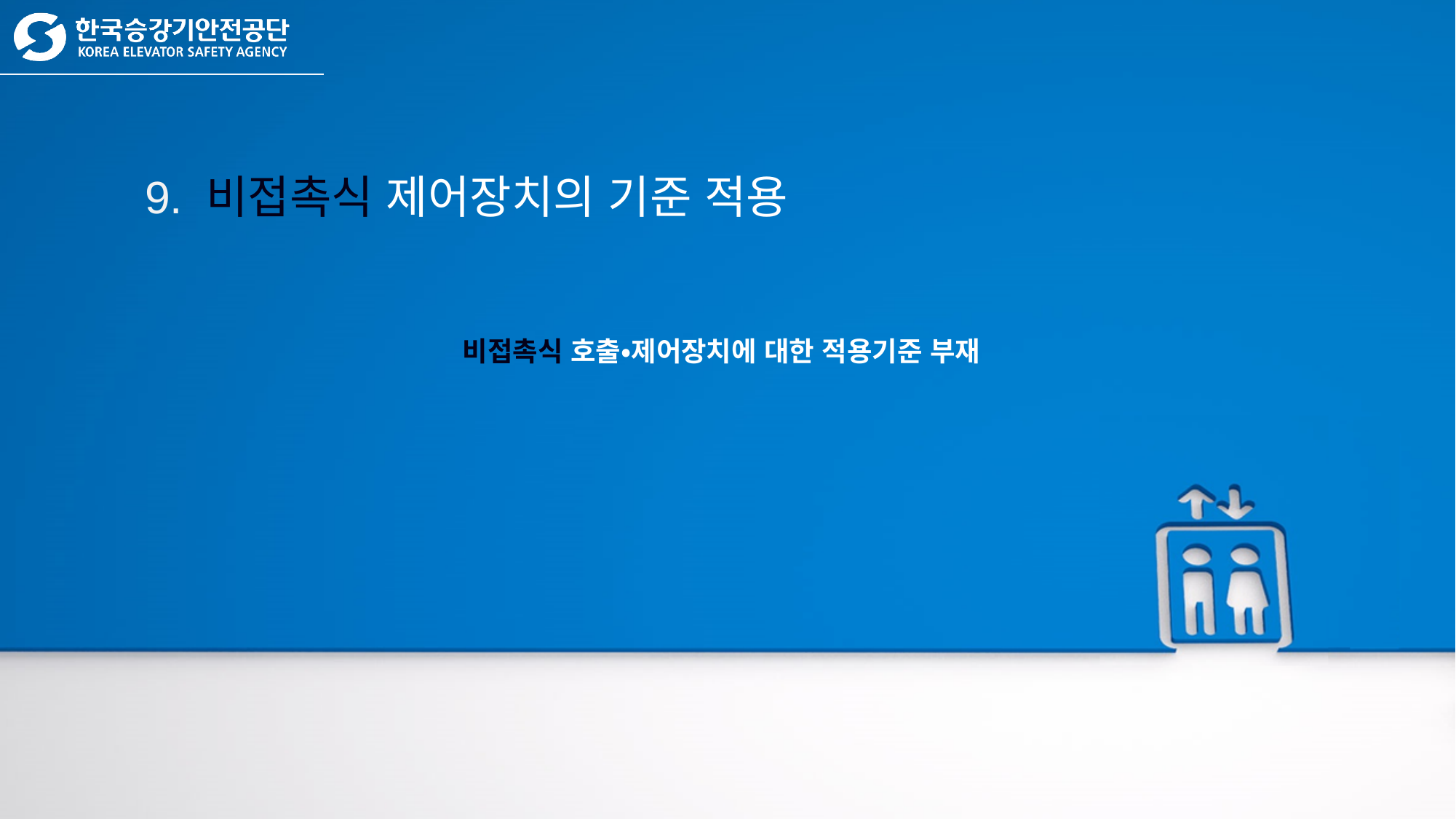

9. 비접촉식 제어장치의 기준 적용
비접촉식 호출‧제어장치에 대한 적용기준 부재